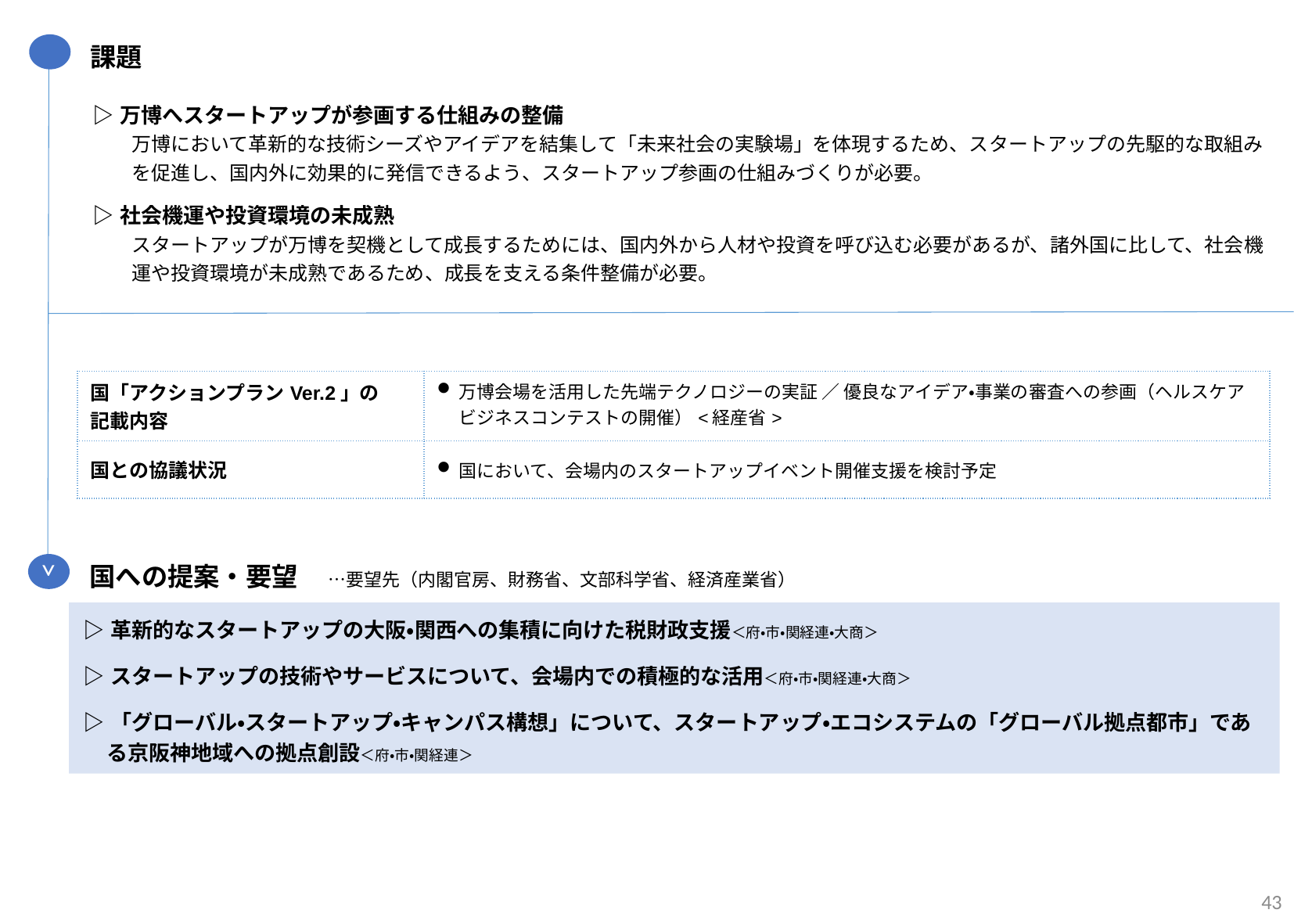

課題
| ▷万博へスタートアップが参画する仕組みの整備 　　万博において革新的な技術シーズやアイデアを結集して「未来社会の実験場」を体現するため、スタートアップの先駆的な取組みを促進し、国内外に効果的に発信できるよう、スタートアップ参画の仕組みづくりが必要。 |
| --- |
| ▷社会機運や投資環境の未成熟 　　スタートアップが万博を契機として成長するためには、国内外から人材や投資を呼び込む必要があるが、諸外国に比して、社会機運や投資環境が未成熟であるため、成長を支える条件整備が必要。 |
| 国「アクションプランVer.2」の 記載内容 | 万博会場を活⽤した先端テクノロジーの実証 ／ 優良なアイデア・事業の審査への参画（ヘルスケアビジネスコンテストの開催）<経産省> |
| --- | --- |
| 国との協議状況 | 国において、会場内のスタートアップイベント開催支援を検討予定 |
>

国への提案・要望　 …要望先（内閣官房、財務省、文部科学省、経済産業省）

| ▷革新的なスタートアップの大阪・関西への集積に向けた税財政支援＜府・市・関経連・大商＞ |
| --- |
| ▷スタートアップの技術やサービスについて、会場内での積極的な活用＜府・市・関経連・大商＞ |
| ▷「グローバル・スタートアップ・キャンパス構想」について、スタートアップ・エコシステムの「グローバル拠点都市」である京阪神地域への拠点創設＜府・市・関経連＞ |

43